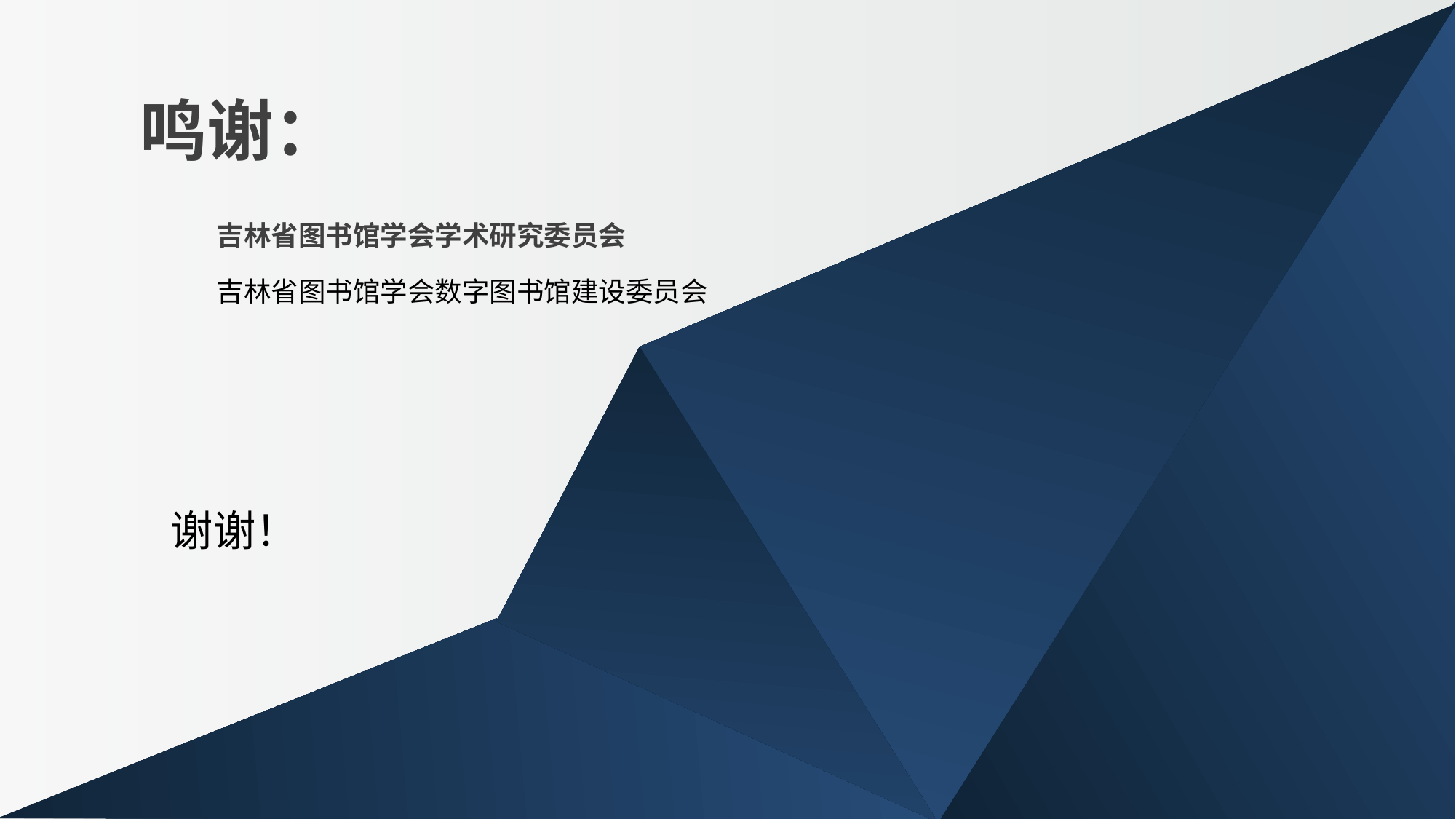

# 鸣谢：
吉林省图书馆学会学术研究委员会
吉林省图书馆学会数字图书馆建设委员会
谢谢！